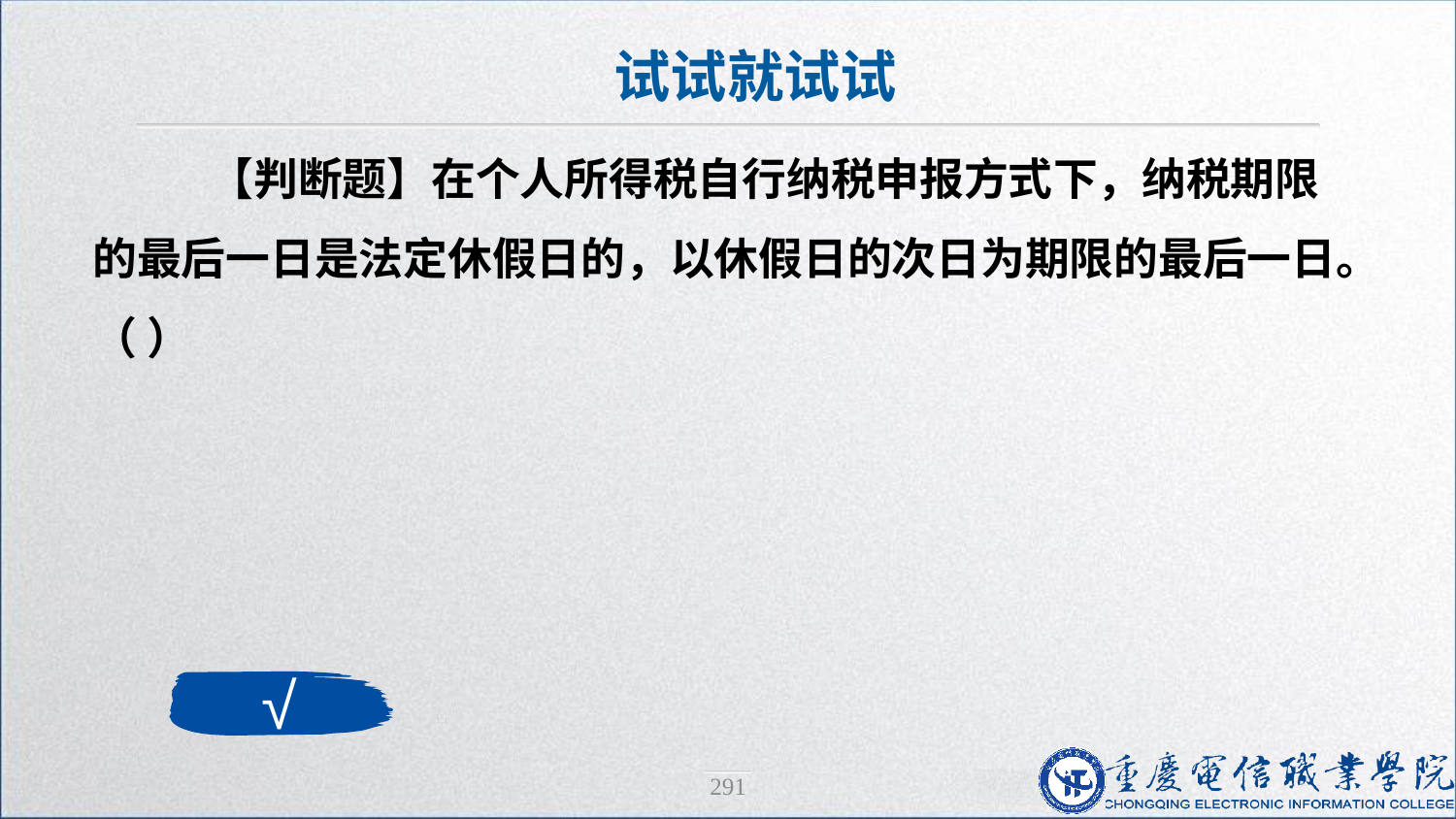

试试就试试
  【判断题】在个人所得税自行纳税申报方式下，纳税期限的最后一日是法定休假日的，以休假日的次日为期限的最后一日。（ ）

√

291